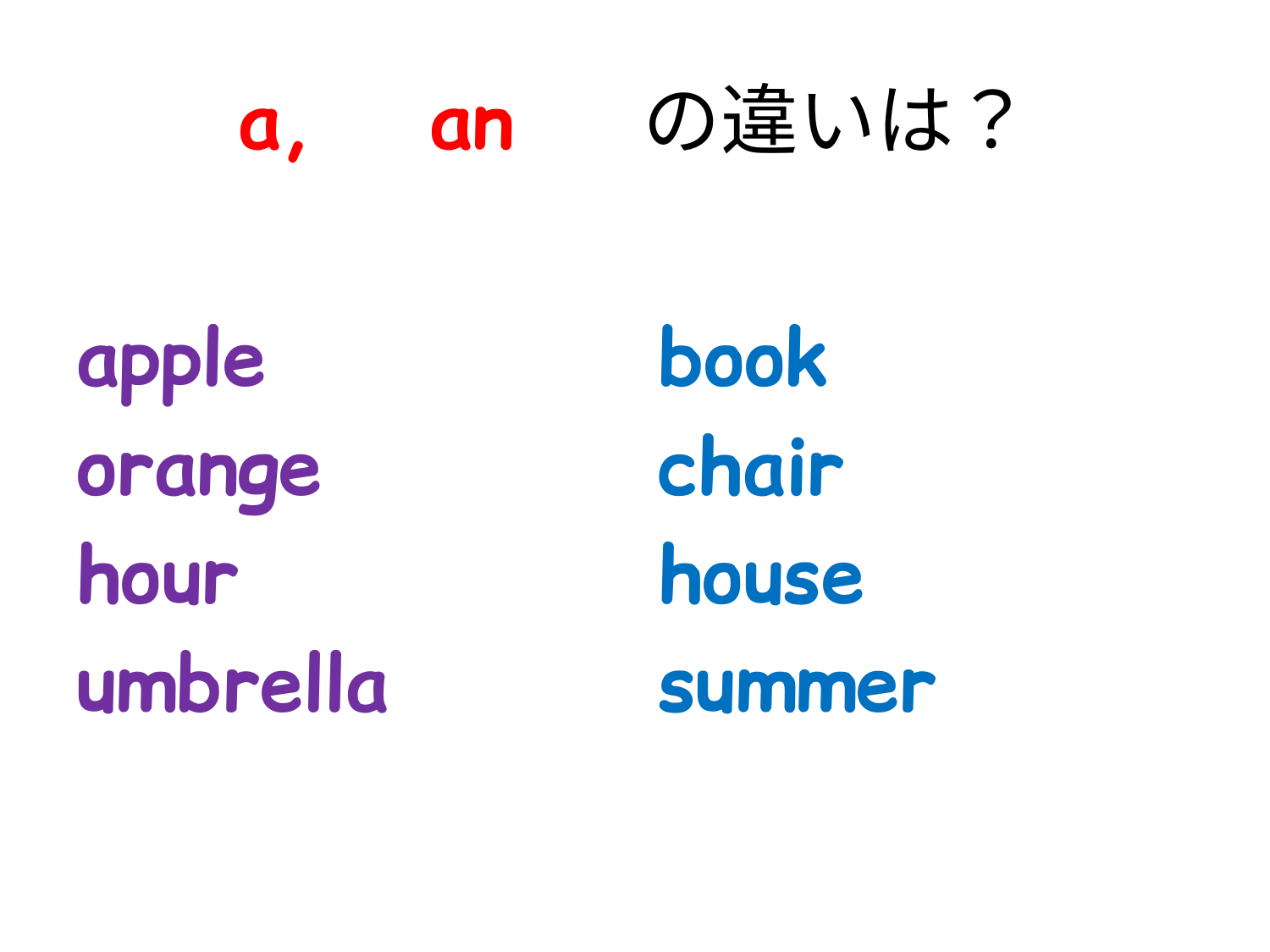

# a,　an 　の違いは？

apple
orange
hour
umbrella

book
chair
house
summer